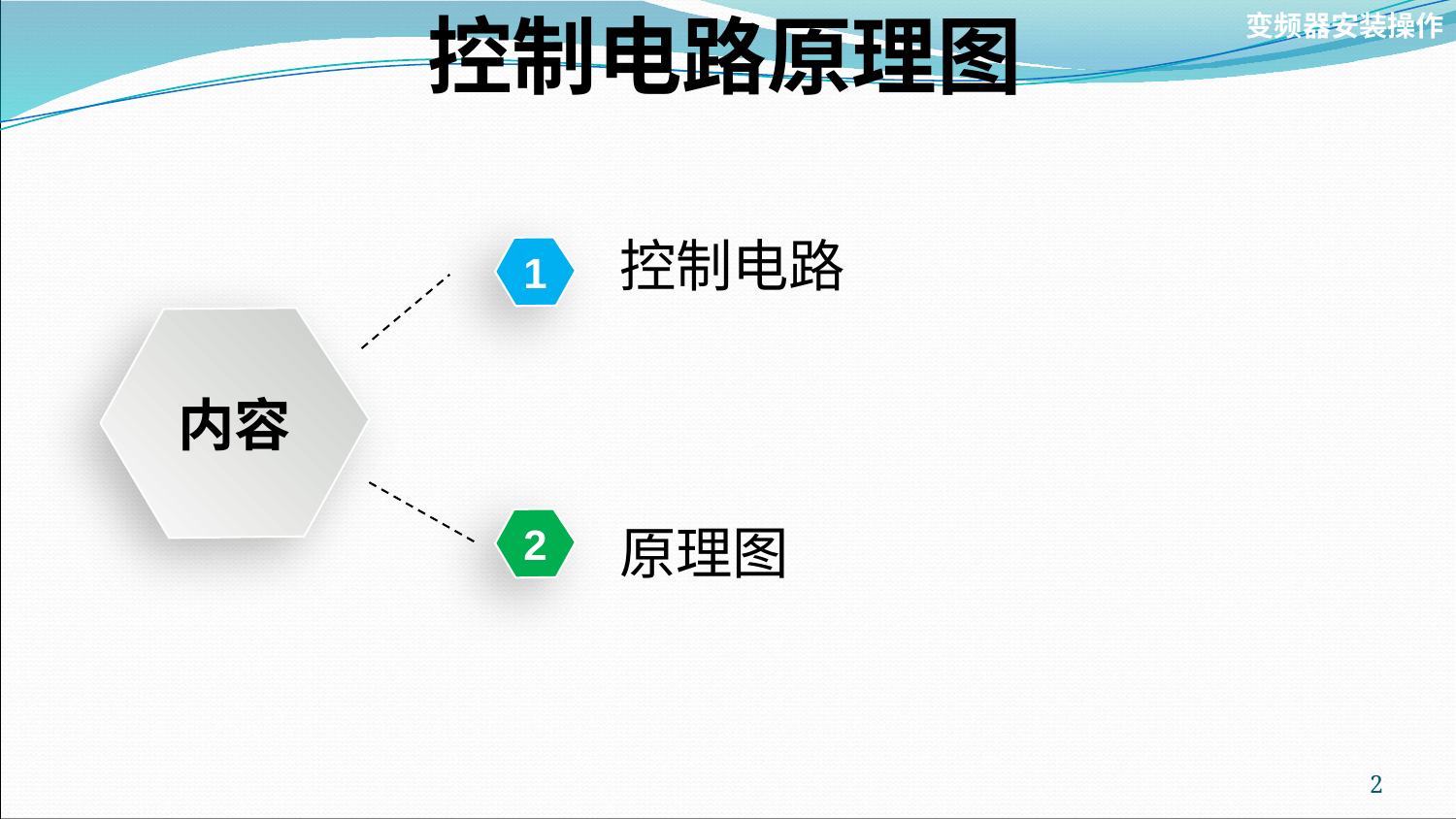

# 控制电路原理图
变频器安装操作
控制电路
1
内容
2
原理图
2